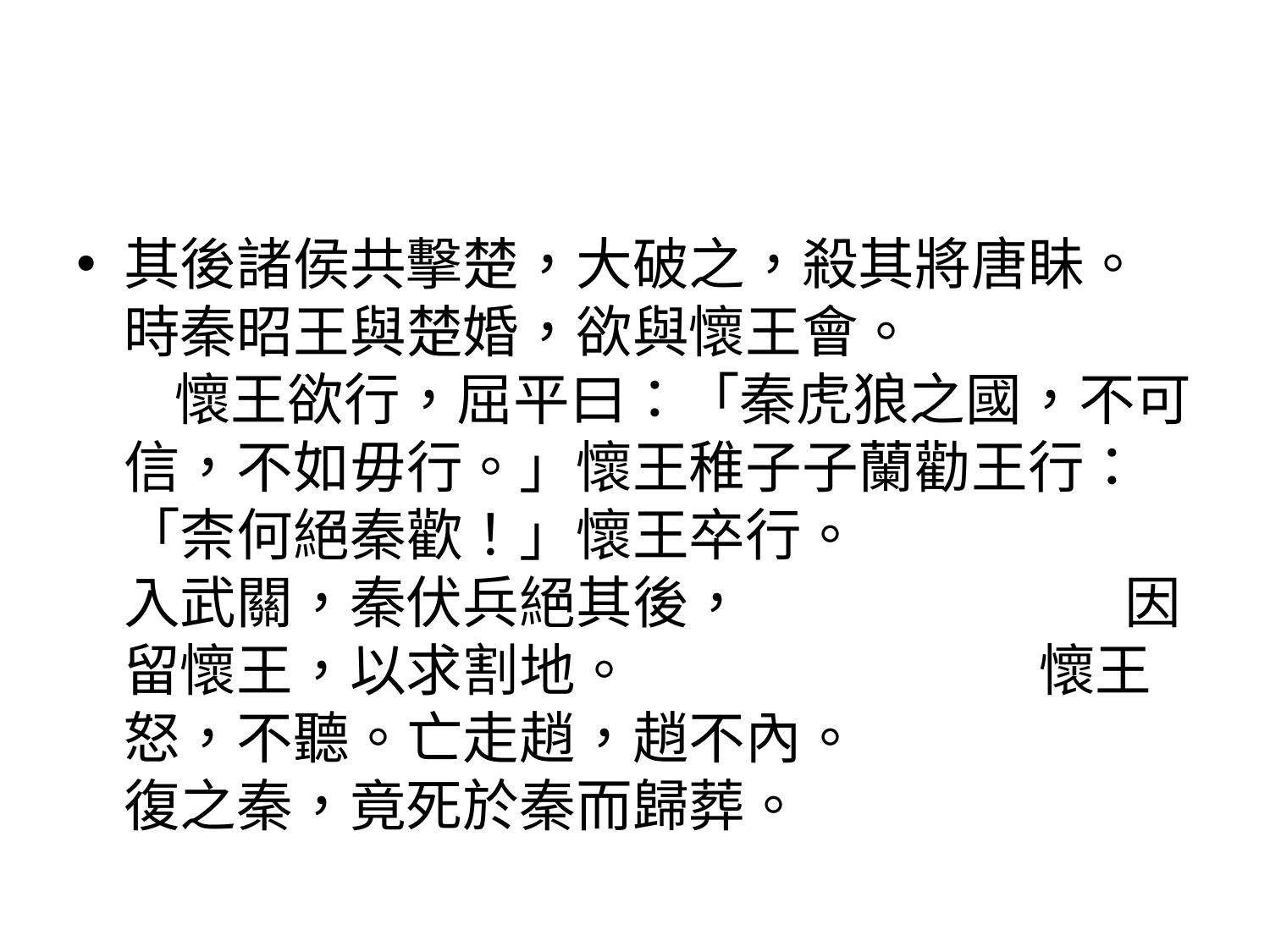

#
其後諸侯共擊楚，大破之，殺其將唐眛。時秦昭王與楚婚，欲與懷王會。                          懷王欲行，屈平曰：「秦虎狼之國，不可信，不如毋行。」懷王稚子子蘭勸王行：「柰何絕秦歡！」懷王卒行。                        入武關，秦伏兵絕其後，                              因留懷王，以求割地。                                懷王怒，不聽。亡走趙，趙不內。                       復之秦，竟死於秦而歸葬。